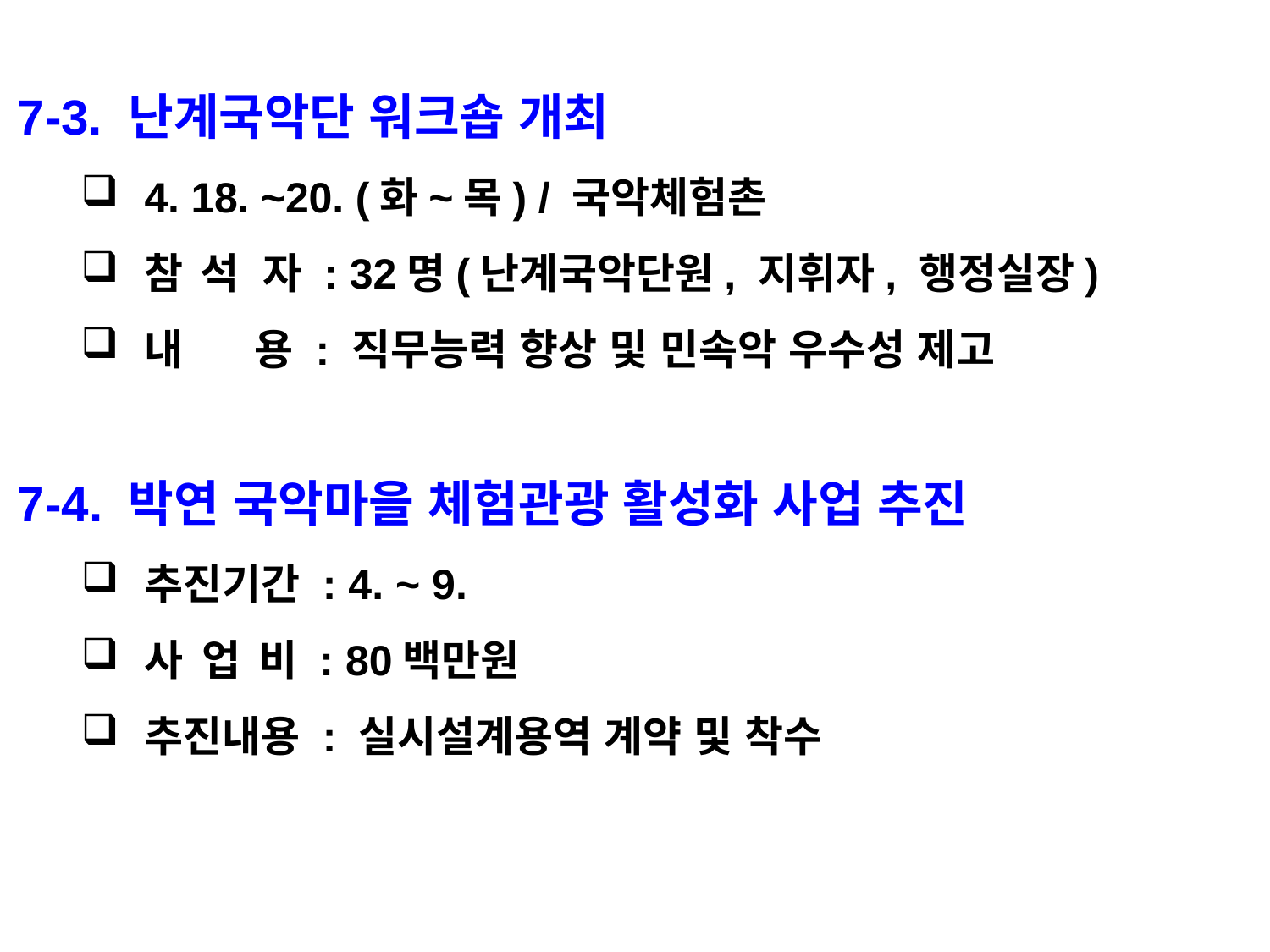

7-3. 난계국악단 워크숍 개최
4. 18. ~20. (화~목) / 국악체험촌
참 석 자 : 32명(난계국악단원, 지휘자, 행정실장)
내      용 : 직무능력 향상 및 민속악 우수성 제고

7-4. 박연 국악마을 체험관광 활성화 사업 추진
추진기간 : 4. ~ 9.
사 업 비 : 80백만원
추진내용 : 실시설계용역 계약 및 착수